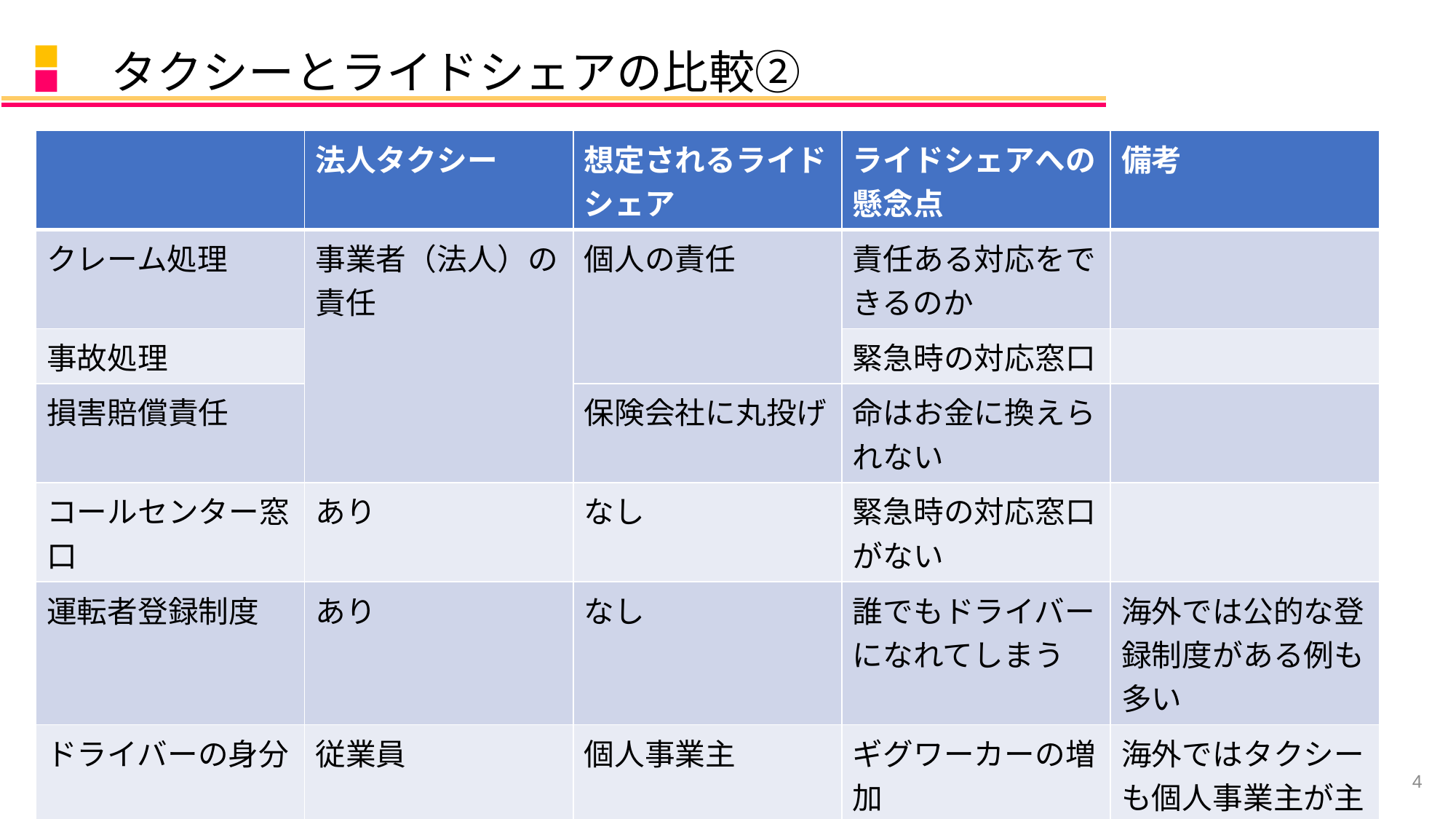

# タクシーとライドシェアの比較②

|  | 法人タクシー | 想定されるライドシェア | ライドシェアへの懸念点 | 備考 |
| --- | --- | --- | --- | --- |
| クレーム処理 | 事業者（法人）の責任 | 個人の責任 | 責任ある対応をできるのか |  |
| 事故処理 | 会社の責任 | 個人の責任 | 緊急時の対応窓口 |  |
| 損害賠償責任 | 会社の責任 | 保険会社に丸投げ | 命はお金に換えられない |  |
| コールセンター窓口 | あり | なし | 緊急時の対応窓口がない |  |
| 運転者登録制度 | あり | なし | 誰でもドライバーになれてしまう | 海外では公的な登録制度がある例も多い |
| ドライバーの身分 | 従業員 | 個人事業主 | ギグワーカーの増加 | 海外ではタクシーも個人事業主が主流 |
4